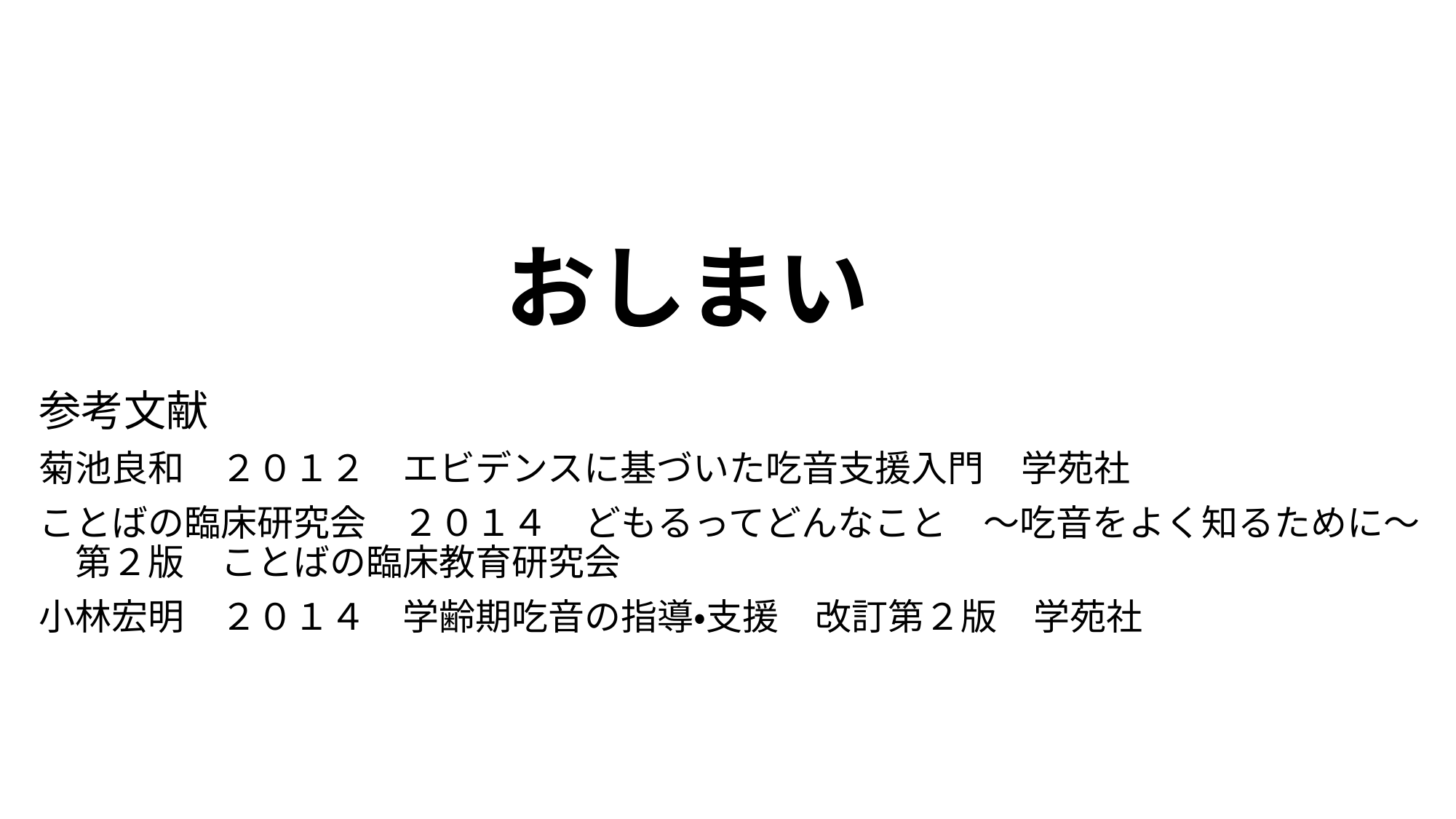

おしまい
参考文献
菊池良和　２０１２　エビデンスに基づいた吃音支援入門　学苑社
ことばの臨床研究会　２０１４　どもるってどんなこと　～吃音をよく知るために～　第２版　ことばの臨床教育研究会
小林宏明　２０１４　学齢期吃音の指導・支援　改訂第２版　学苑社